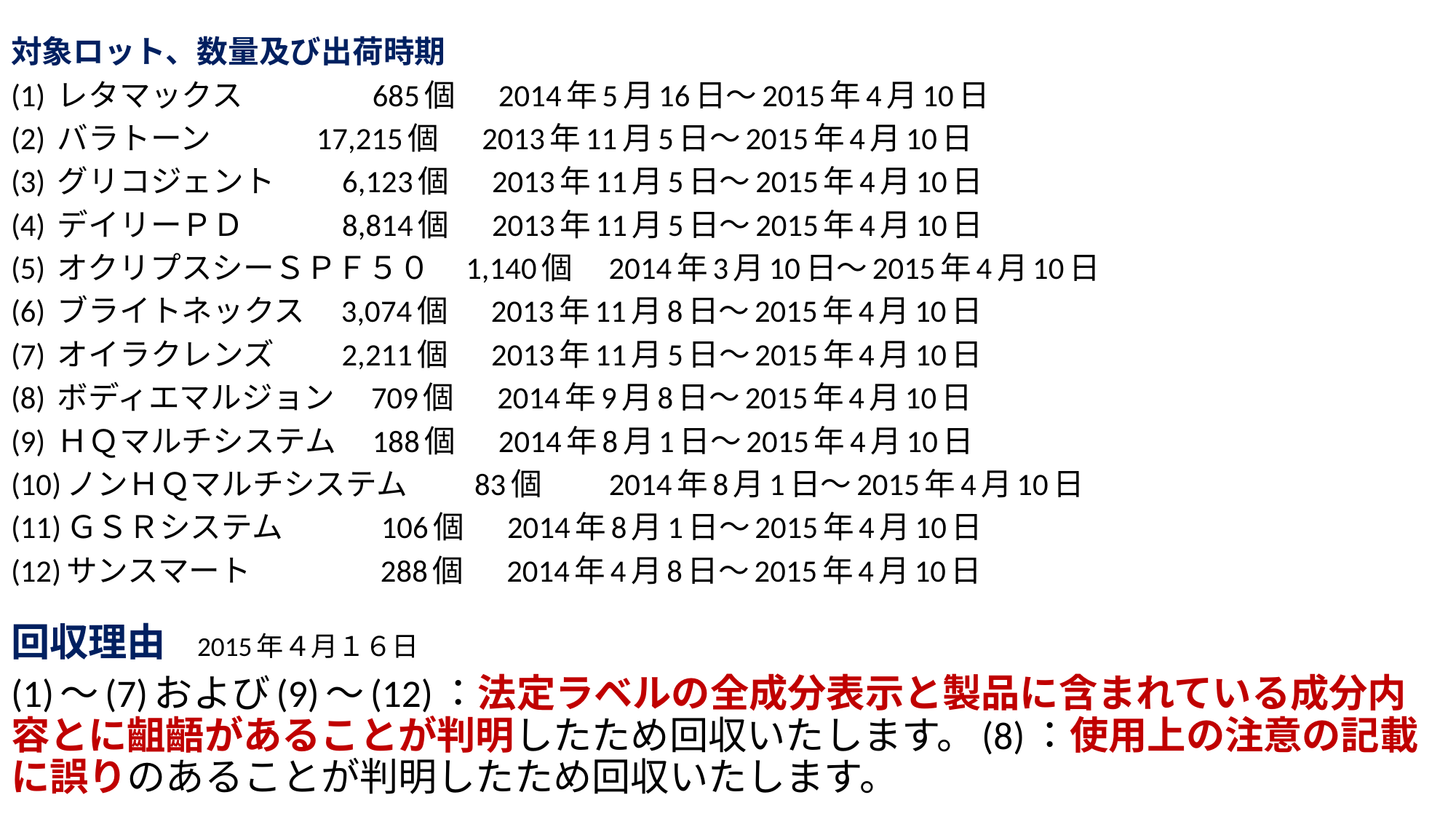

#
対象ロット、数量及び出荷時期
(1) レタマックス　　　　685個　 2014年5月16日～2015年4月10日
(2) バラトーン　　 　17,215個　 2013年11月5日～2015年4月10日
(3) グリコジェント　　6,123個　 2013年11月5日～2015年4月10日
(4) デイリーＰＤ　　　8,814個　 2013年11月5日～2015年4月10日
(5) オクリプスシーＳＰＦ５０　1,140個　2014年3月10日～2015年4月10日
(6) ブライトネックス　3,074個　 2013年11月8日～2015年4月10日
(7) オイラクレンズ　　2,211個　 2013年11月5日～2015年4月10日
(8) ボディエマルジョン　709個　 2014年9月8日～2015年4月10日
(9) ＨＱマルチシステム　188個　 2014年8月1日～2015年4月10日
(10)ノンＨＱマルチシステム　　83個　　2014年8月1日～2015年4月10日
(11)ＧＳＲシステム　　　106個　 2014年8月1日～2015年4月10日
(12)サンスマート　　　　288個　 2014年4月8日～2015年4月10日

回収理由　2015年４月１６日
(1)～(7)および(9)～(12)：法定ラベルの全成分表示と製品に含まれている成分内容とに齟齬があることが判明したため回収いたします。(8)：使用上の注意の記載に誤りのあることが判明したため回収いたします。